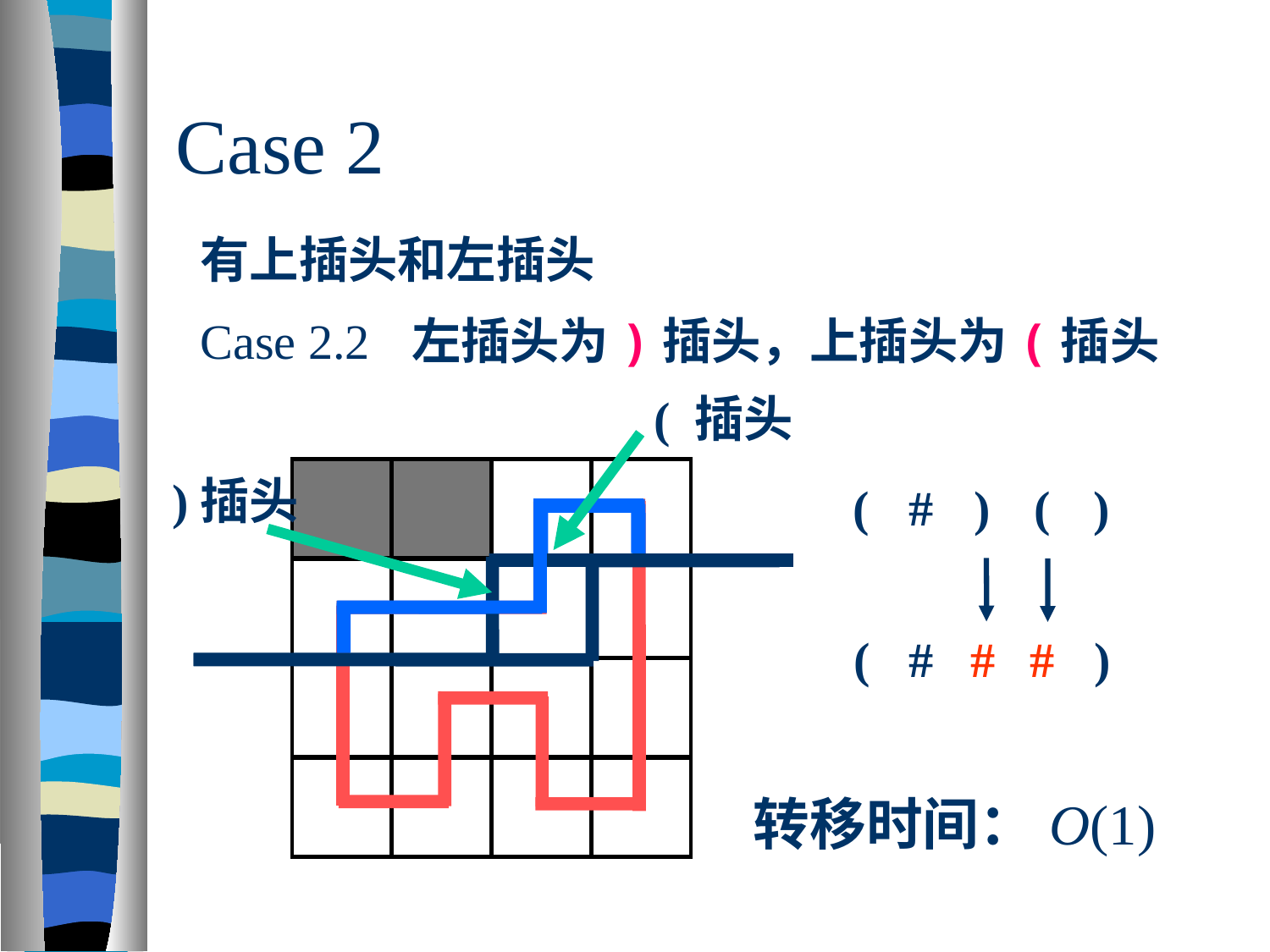

# Case 2
有上插头和左插头
Case 2.2 左插头为)插头，上插头为(插头
 ( 插头

)插头
(
#
)
(
)

(
#
#
#
)
转移时间：O(1)